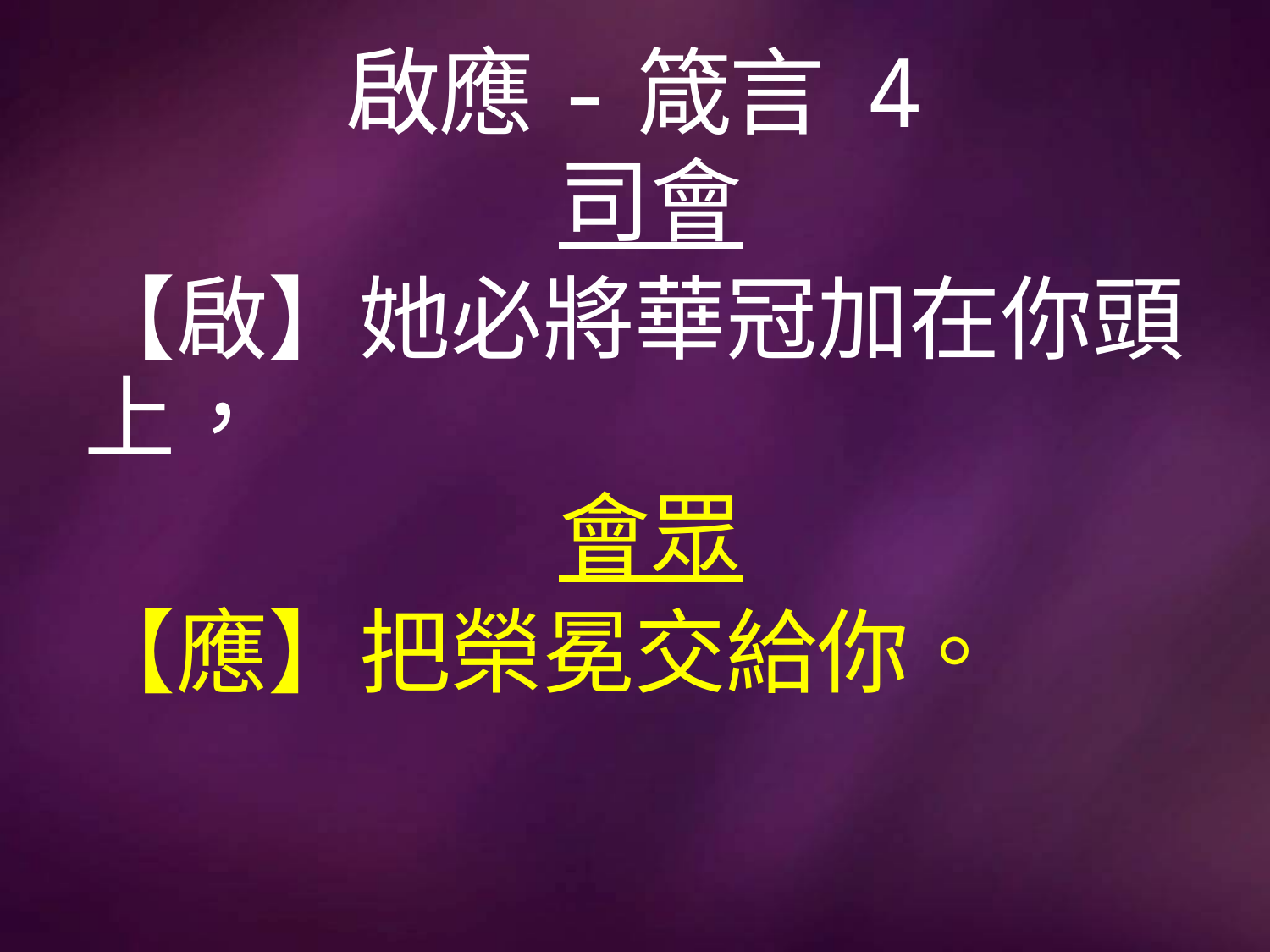

# 啟應-箴言 4
司會
【啟】她必將華冠加在你頭上，
會眾
【應】把榮冕交給你。